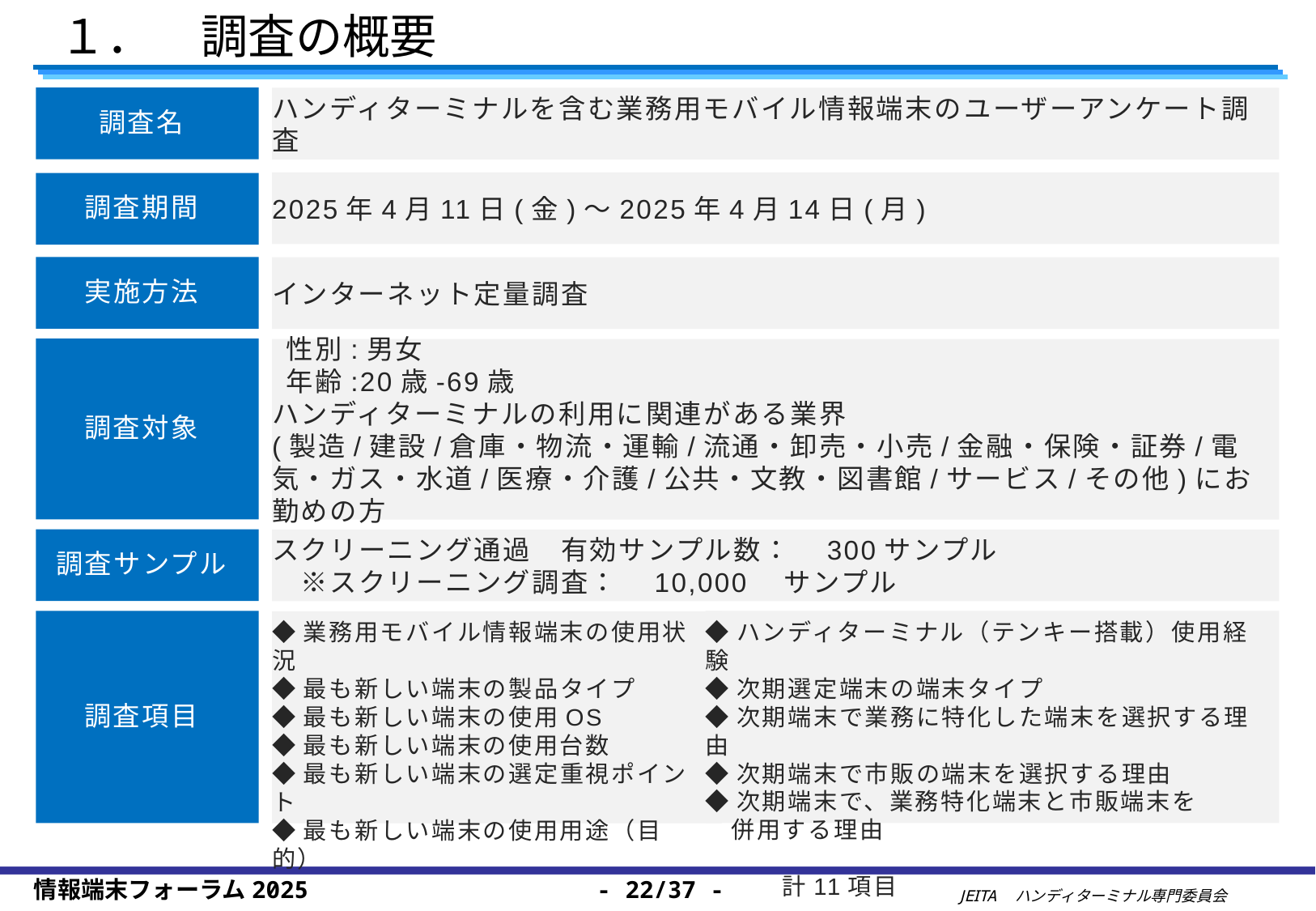

１．　調査の概要
調査名
ハンディターミナルを含む業務用モバイル情報端末のユーザーアンケート調査
2025年4月11日(金)～2025年4月14日(月)
調査期間
実施方法
インターネット定量調査
調査対象
 性別:男女
 年齢:20歳-69歳
ハンディターミナルの利用に関連がある業界
(製造/建設/倉庫・物流・運輸/流通・卸売・小売/金融・保険・証券/電気・ガス・水道/医療・介護/公共・文教・図書館/サービス/その他)にお勤めの方
調査サンプル
スクリーニング通過　有効サンプル数：　300サンプル
　※スクリーニング調査：　10,000　サンプル
調査項目
◆ハンディターミナル（テンキー搭載）使用経験
◆次期選定端末の端末タイプ
◆次期端末で業務に特化した端末を選択する理由
◆次期端末で市販の端末を選択する理由
◆次期端末で、業務特化端末と市販端末を
　併用する理由
　　　　　　　　　　　　　　　　　　　　　　　　計11項目

◆業務用モバイル情報端末の使用状況
◆最も新しい端末の製品タイプ
◆最も新しい端末の使用OS
◆最も新しい端末の使用台数
◆最も新しい端末の選定重視ポイント
◆最も新しい端末の使用用途（目的）